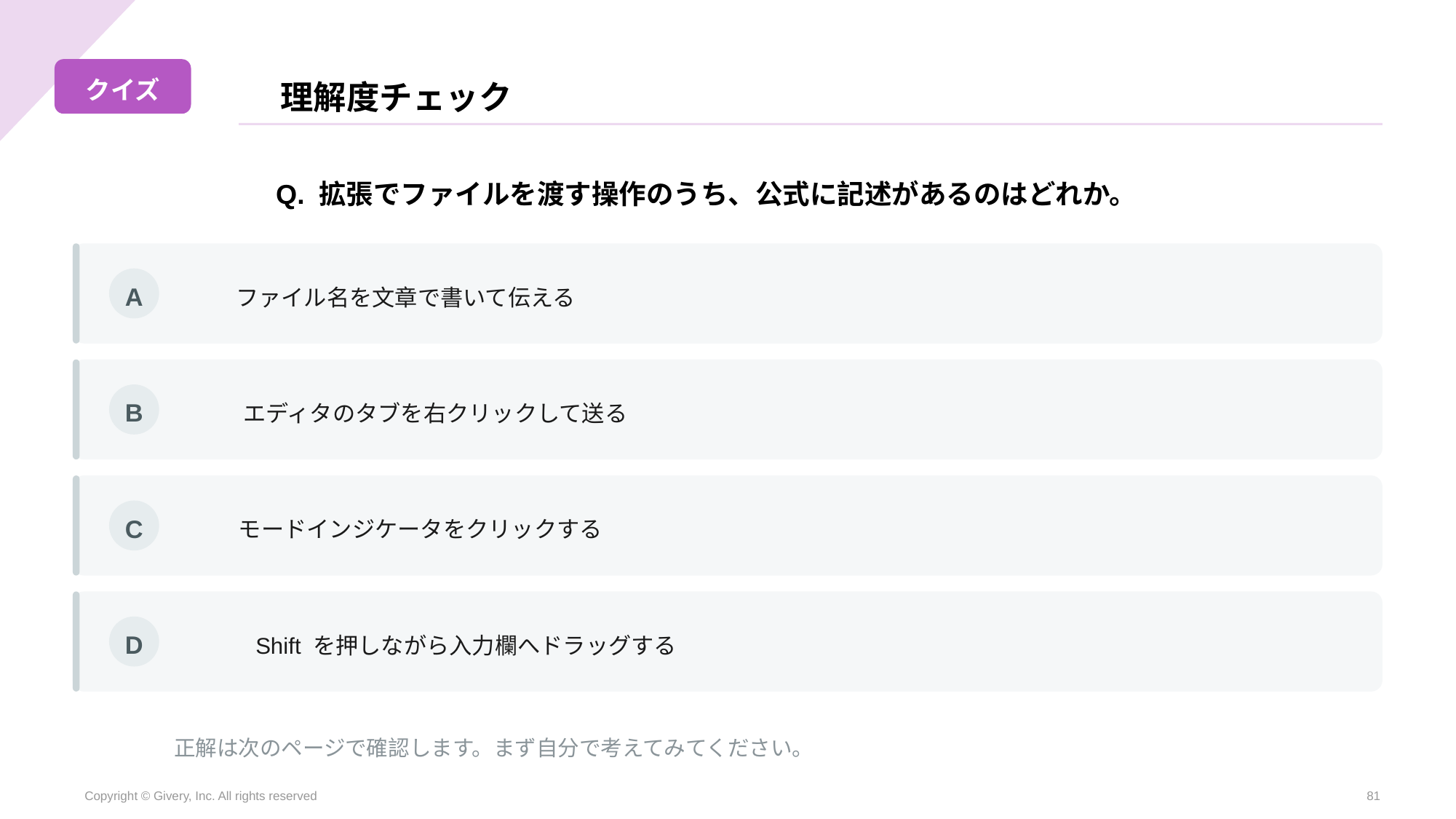

クイズ
理解度チェック

Q. 拡張でファイルを渡す操作のうち、公式に記述があるのはどれか。

A
ファイル名を文章で書いて伝える

B
エディタのタブを右クリックして送る

C
モードインジケータをクリックする

D
Shift を押しながら入力欄へドラッグする
正解は次のページで確認します。まず自分で考えてみてください。
Copyright © Givery, Inc. All rights reserved
81